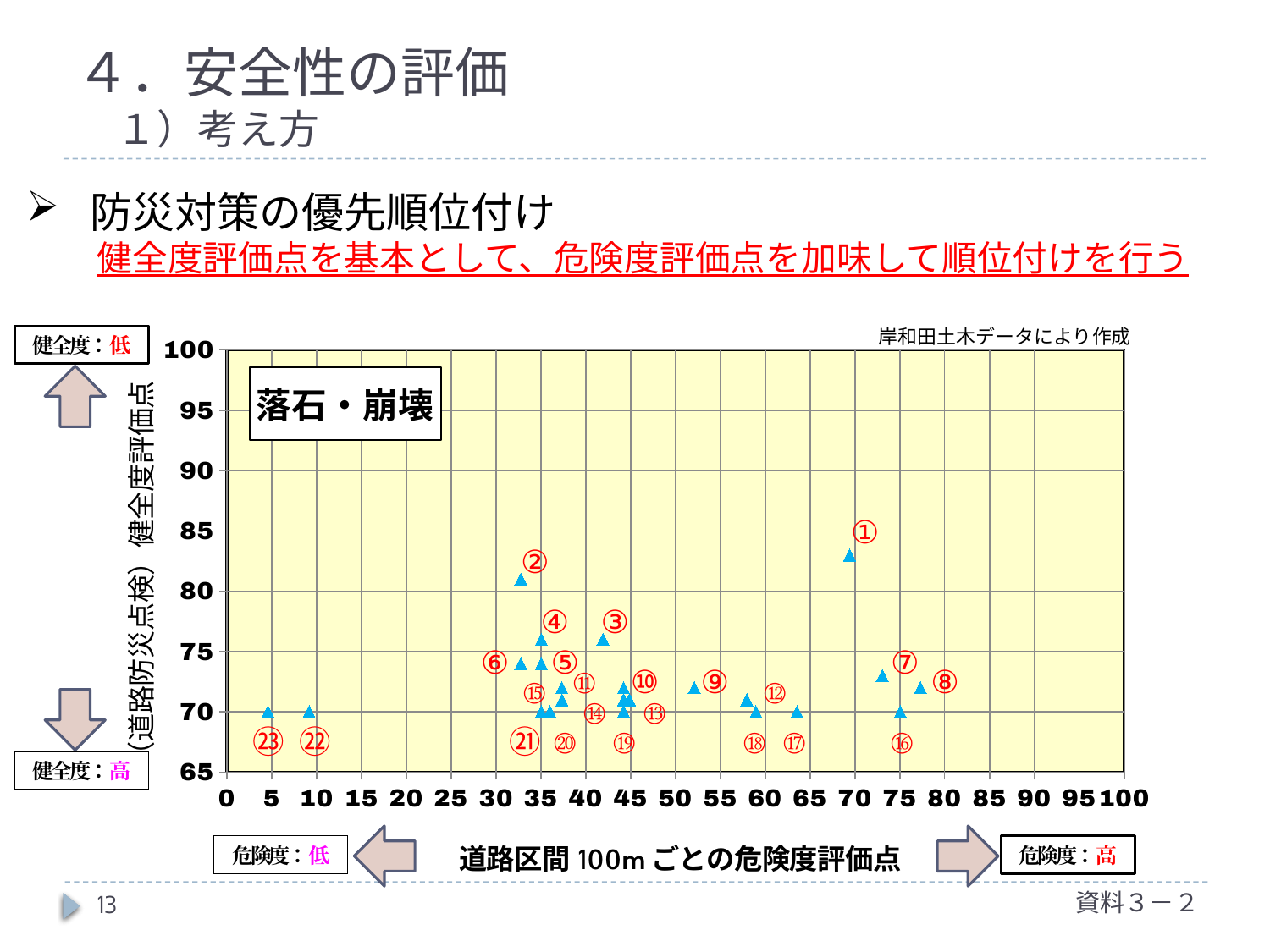

# ４．安全性の評価 　１）考え方
防災対策の優先順位付け
　　健全度評価点を基本として、危険度評価点を加味して順位付けを行う
岸和田土木データにより作成
健全度：低

### Chart: 落石・崩壊

| Category |  |  |  |  |  |  |  |
|---|---|---|---|---|---|---|---|
①
②
④
③
⑥
⑤
⑦
⑪
⑩
⑨
⑧
⑮
⑫
⑭
⑬

㉓
㉒
㉑
⑳
⑲
⑱
⑰
⑯
健全度：高

危険度：高
危険度：低
資料３－２
13